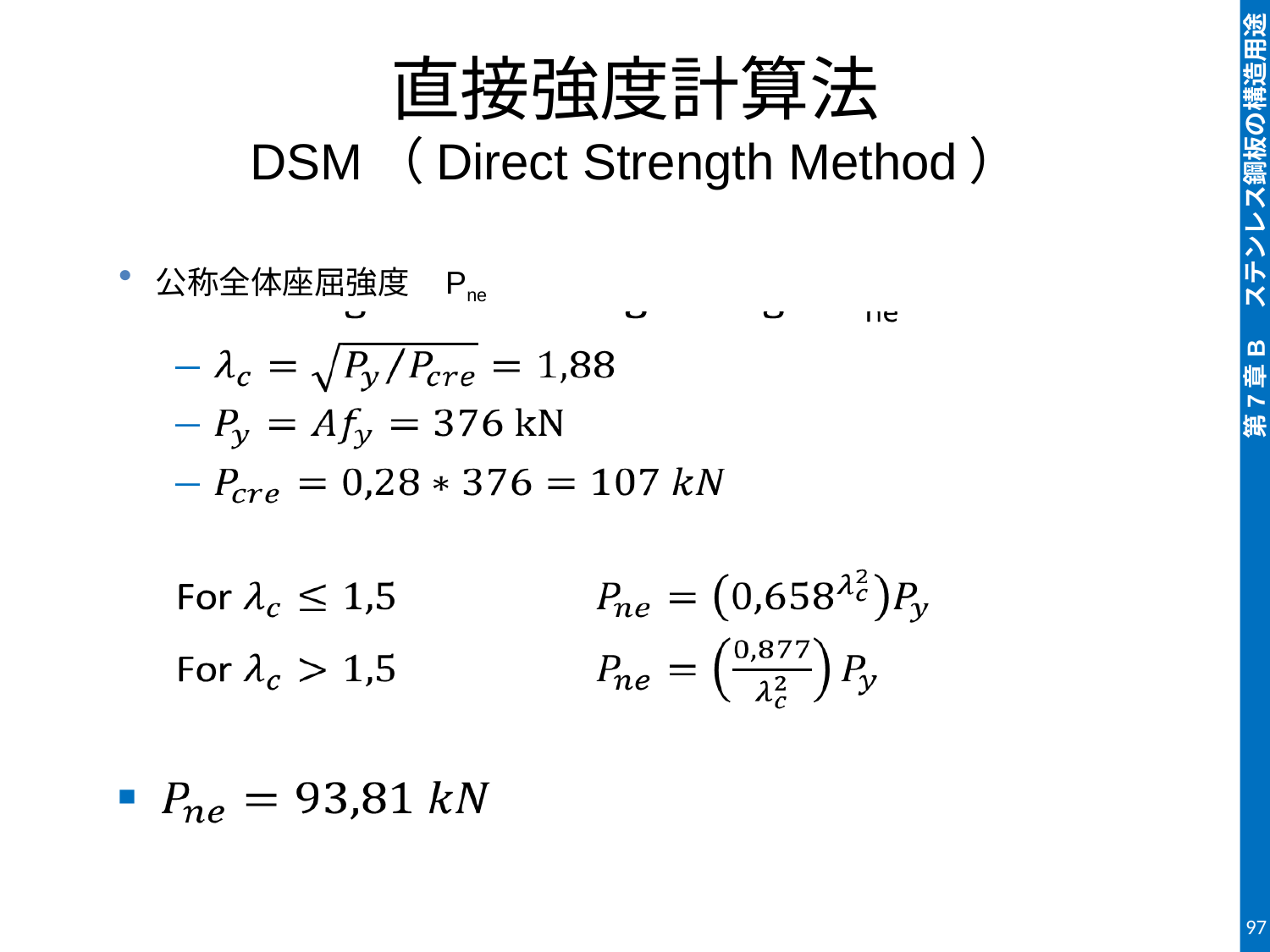

# 直接強度計算法 DSM（Direct Strength Method）
・ 公称全体座屈強度　Pne

97